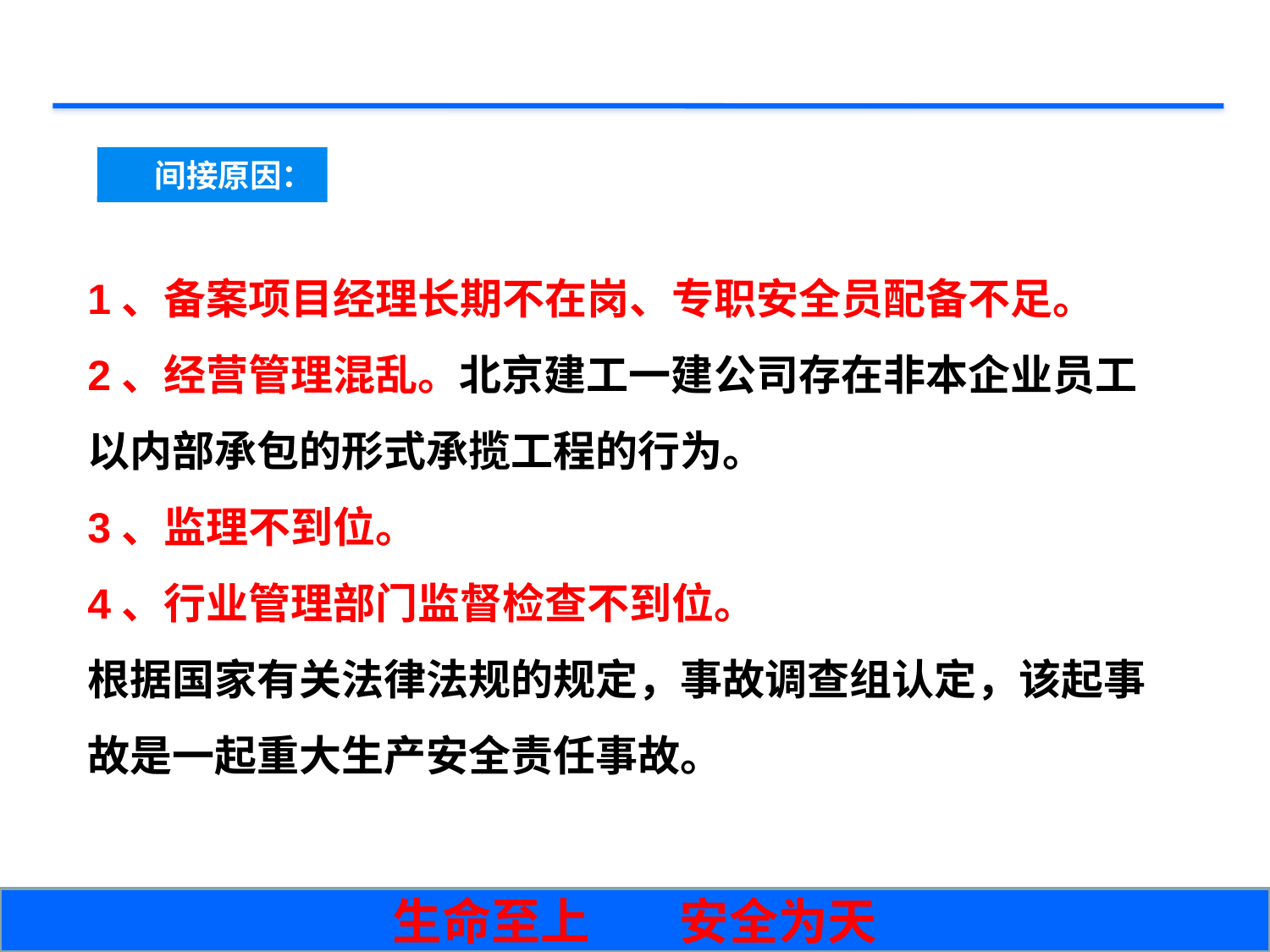

间接原因：
1、备案项目经理长期不在岗、专职安全员配备不足。
2、经营管理混乱。北京建工一建公司存在非本企业员工以内部承包的形式承揽工程的行为。
3、监理不到位。
4、行业管理部门监督检查不到位。
根据国家有关法律法规的规定，事故调查组认定，该起事故是一起重大生产安全责任事故。